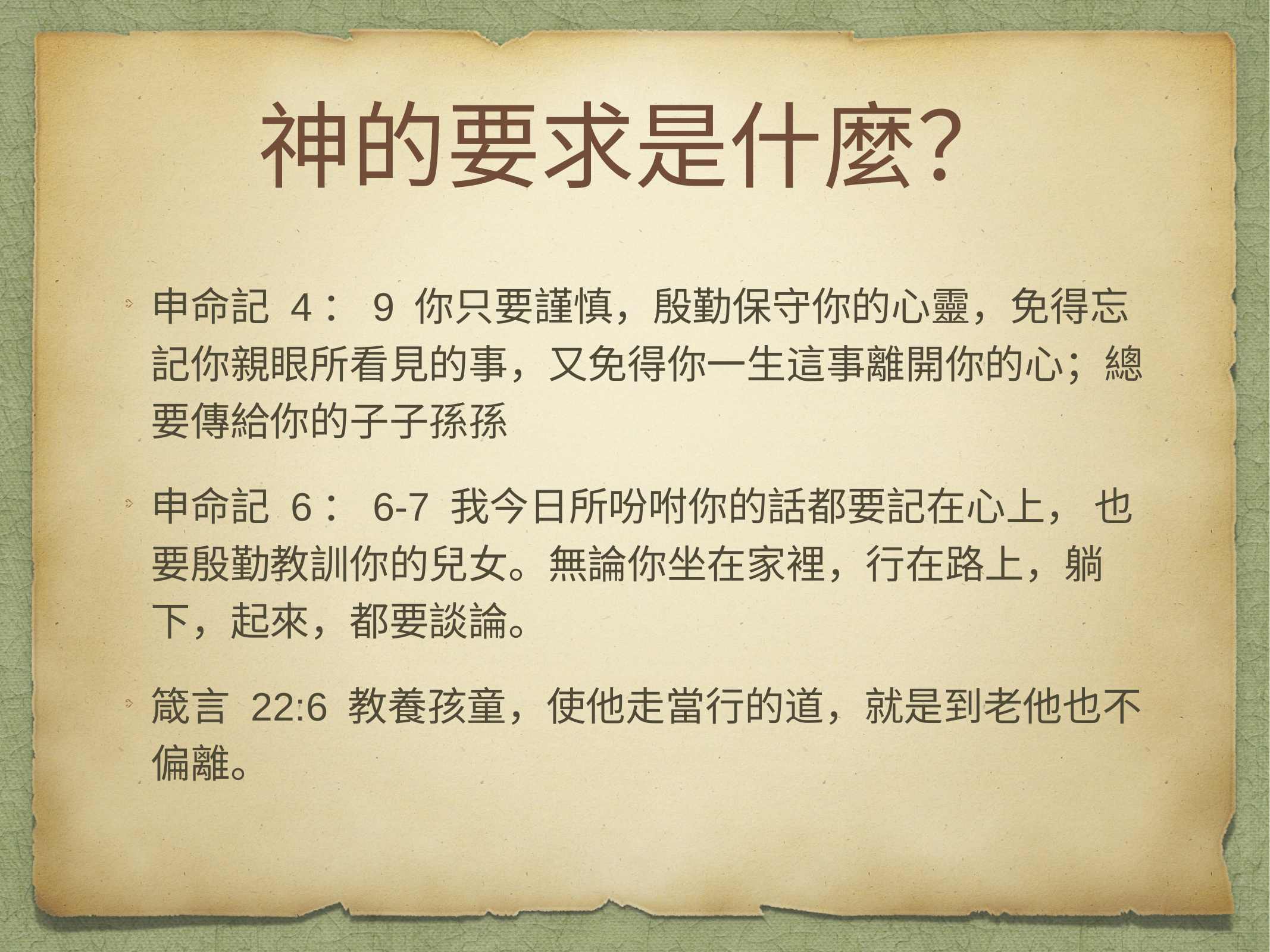

神的要求是什麼？
申命記 4：9 你只要謹慎，殷勤保守你的心靈，免得忘記你親眼所看見的事，又免得你一生這事離開你的心；總要傳給你的子子孫孫
申命記 6：6-7 我今日所吩咐你的話都要記在心上， 也要殷勤教訓你的兒女。無論你坐在家裡，行在路上，躺下，起來，都要談論。
箴言 22:6 教養孩童，使他走當行的道，就是到老他也不偏離。